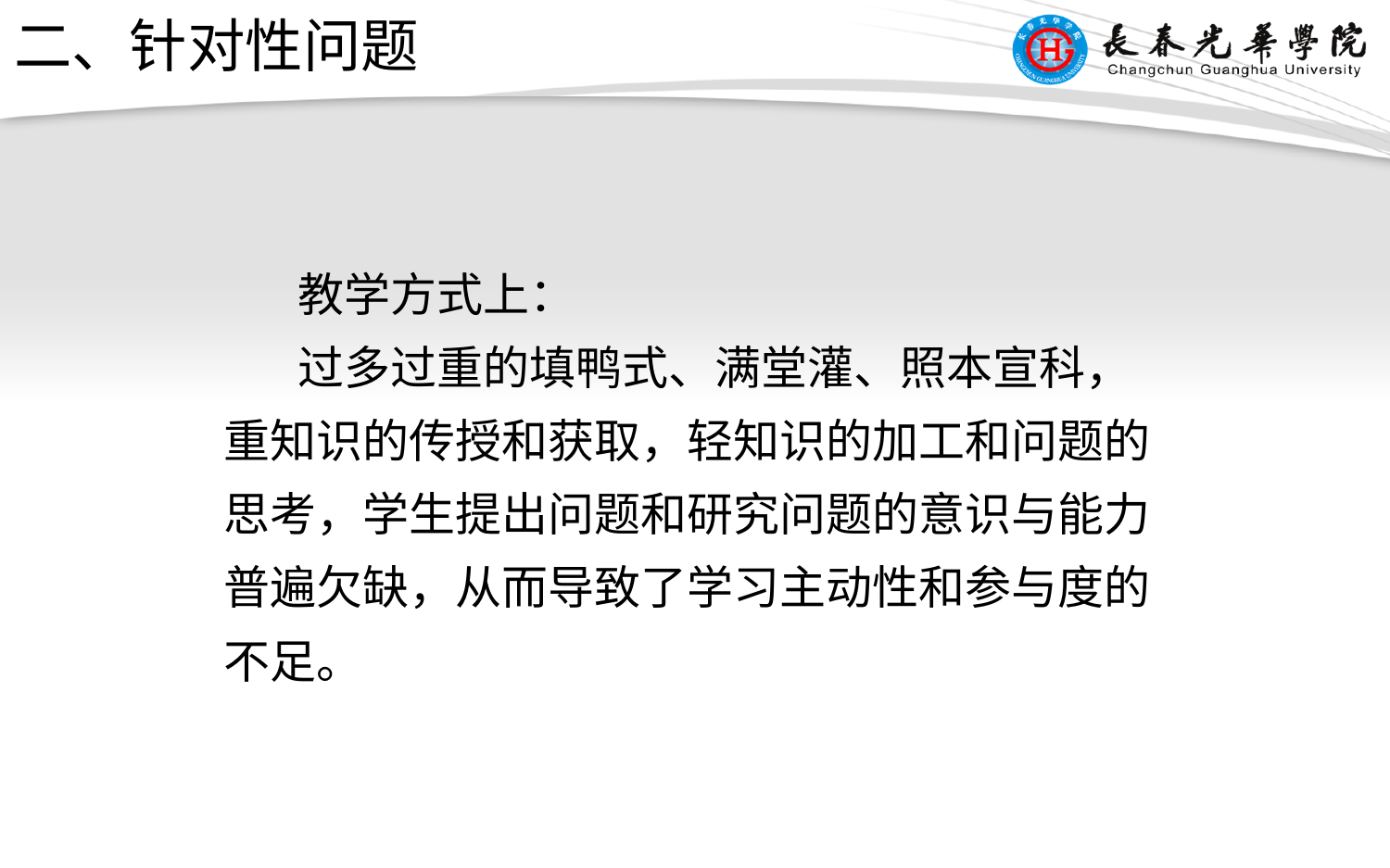

二、针对性问题
      教学方式上：
      过多过重的填鸭式、满堂灌、照本宣科，重知识的传授和获取，轻知识的加工和问题的思考，学生提出问题和研究问题的意识与能力普遍欠缺，从而导致了学习主动性和参与度的不足。